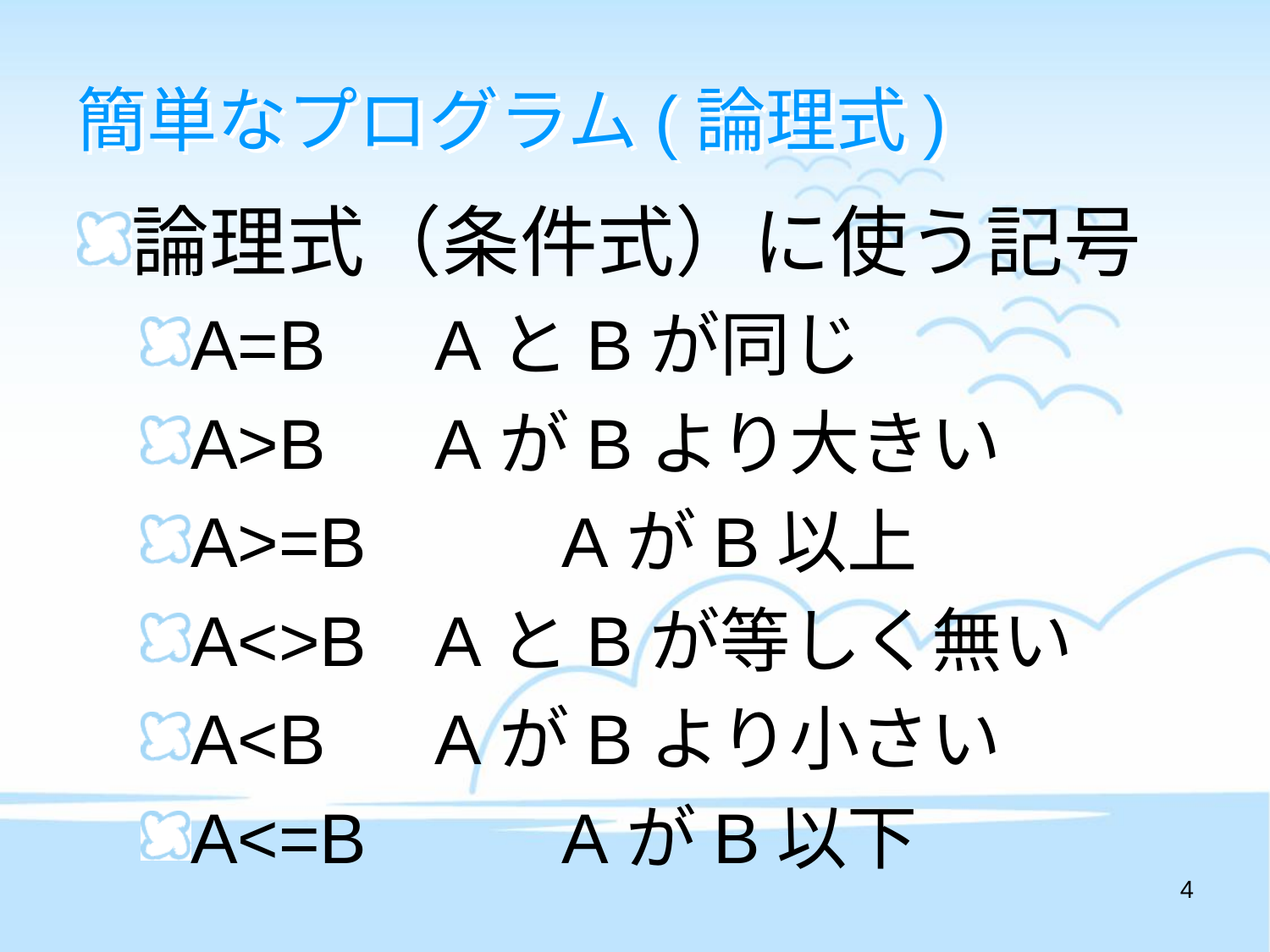

# 簡単なプログラム(論理式)
論理式（条件式）に使う記号
A=B　	AとBが同じ
A>B 　	AがBより大きい
A>=B 　	AがB以上
A<>B 	AとBが等しく無い
A<B　	AがBより小さい
A<=B　	AがB以下
4